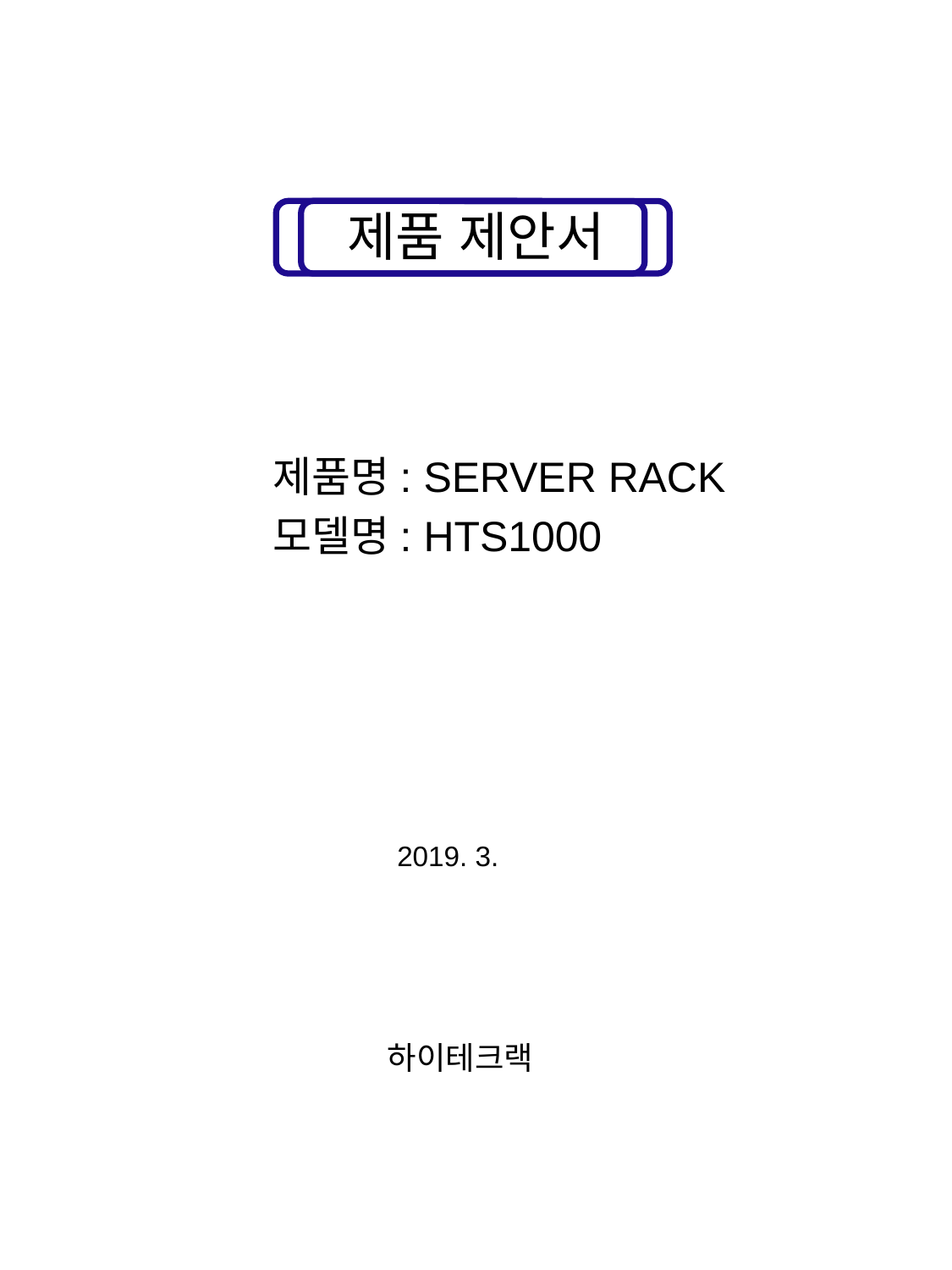

제품 제안서

제품명: SERVER RACK
모델명: HTS1000
2019. 3.
하이테크랙